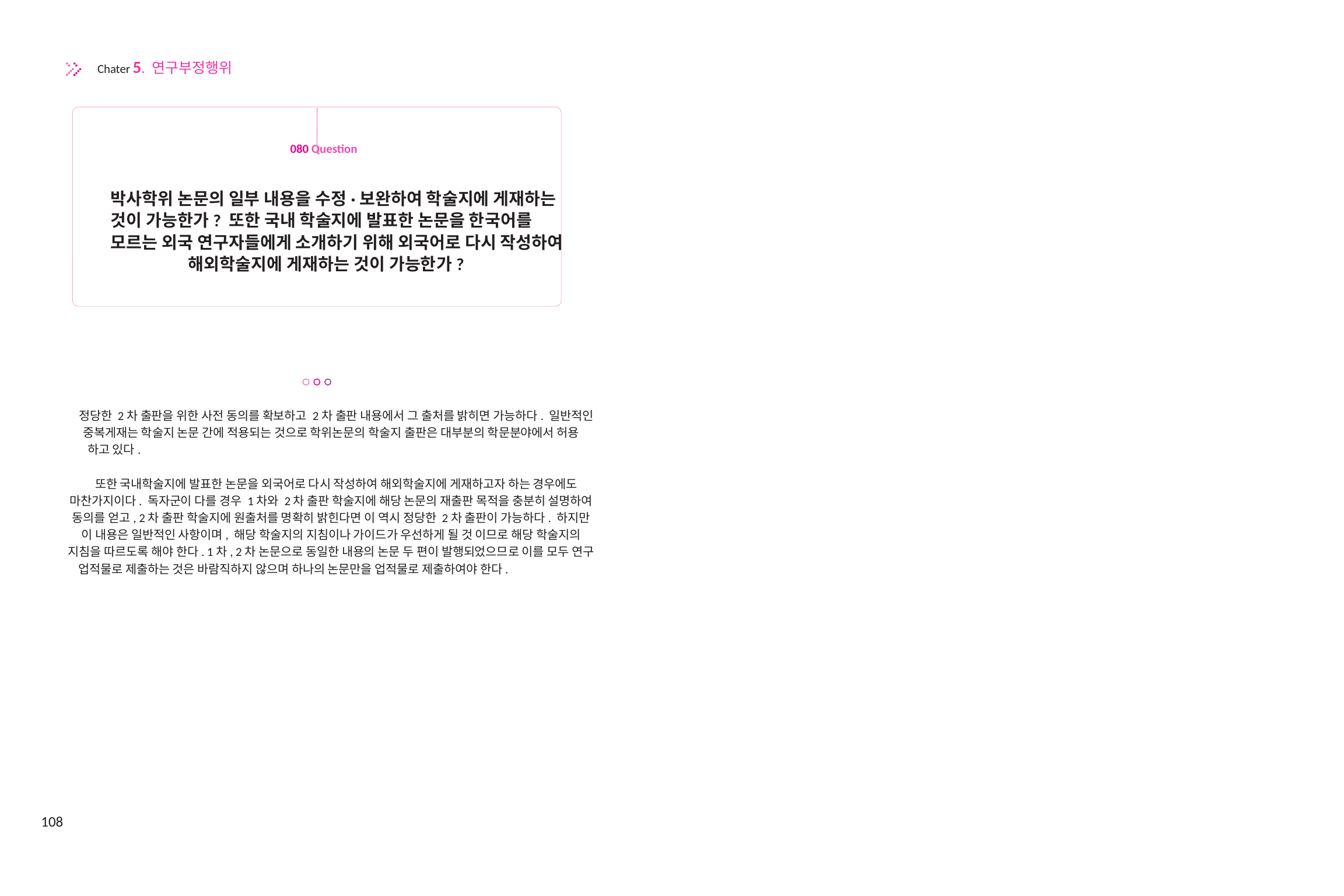

Chater 5. 연구부정행위

080 Question

박사학위 논문의 일부 내용을 수정·보완하여 학술지에 게재하는
것이 가능한가? 또한 국내 학술지에 발표한 논문을 한국어를
모르는 외국 연구자들에게 소개하기 위해 외국어로 다시 작성하여
해외학술지에 게재하는 것이 가능한가?

정당한 2차 출판을 위한 사전 동의를 확보하고 2차 출판 내용에서 그 출처를 밝히면 가능하다. 일반적인
중복게재는 학술지 논문 간에 적용되는 것으로 학위논문의 학술지 출판은 대부분의 학문분야에서 허용
하고 있다.
또한 국내학술지에 발표한 논문을 외국어로 다시 작성하여 해외학술지에 게재하고자 하는 경우에도
마찬가지이다. 독자군이 다를 경우 1차와 2차 출판 학술지에 해당 논문의 재출판 목적을 충분히 설명하여
동의를 얻고, 2차 출판 학술지에 원출처를 명확히 밝힌다면 이 역시 정당한 2차 출판이 가능하다. 하지만
이 내용은 일반적인 사항이며, 해당 학술지의 지침이나 가이드가 우선하게 될 것 이므로 해당 학술지의
지침을 따르도록 해야 한다. 1차, 2차 논문으로 동일한 내용의 논문 두 편이 발행되었으므로 이를 모두 연구
업적물로 제출하는 것은 바람직하지 않으며 하나의 논문만을 업적물로 제출하여야 한다.
108